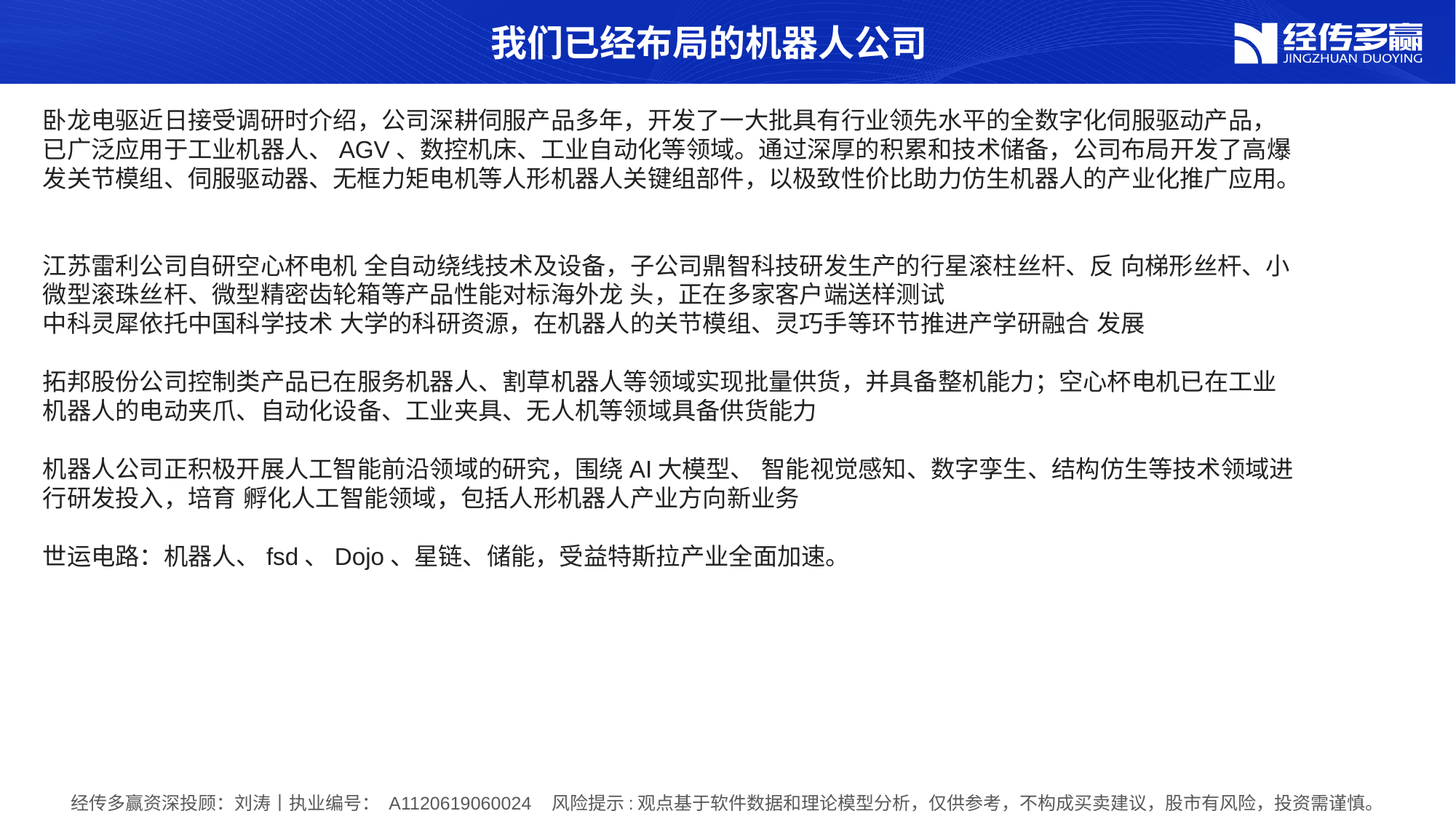

我们已经布局的机器人公司
卧龙电驱近日接受调研时介绍，公司深耕伺服产品多年，开发了一大批具有行业领先水平的全数字化伺服驱动产品，已广泛应用于工业机器人、AGV、数控机床、工业自动化等领域。通过深厚的积累和技术储备，公司布局开发了高爆发关节模组、伺服驱动器、无框力矩电机等人形机器人关键组部件，以极致性价比助力仿生机器人的产业化推广应用。

江苏雷利公司自研空心杯电机 全自动绕线技术及设备，子公司鼎智科技研发生产的行星滚柱丝杆、反 向梯形丝杆、小微型滚珠丝杆、微型精密齿轮箱等产品性能对标海外龙 头，正在多家客户端送样测试
中科灵犀依托中国科学技术 大学的科研资源，在机器人的关节模组、灵巧手等环节推进产学研融合 发展

拓邦股份公司控制类产品已在服务机器人、割草机器人等领域实现批量供货，并具备整机能力；空心杯电机已在工业机器人的电动夹爪、自动化设备、工业夹具、无人机等领域具备供货能力

机器人公司正积极开展人工智能前沿领域的研究，围绕AI大模型、 智能视觉感知、数字孪生、结构仿生等技术领域进行研发投入，培育 孵化人工智能领域，包括人形机器人产业方向新业务

世运电路：机器人、fsd、Dojo、星链、储能，受益特斯拉产业全面加速。